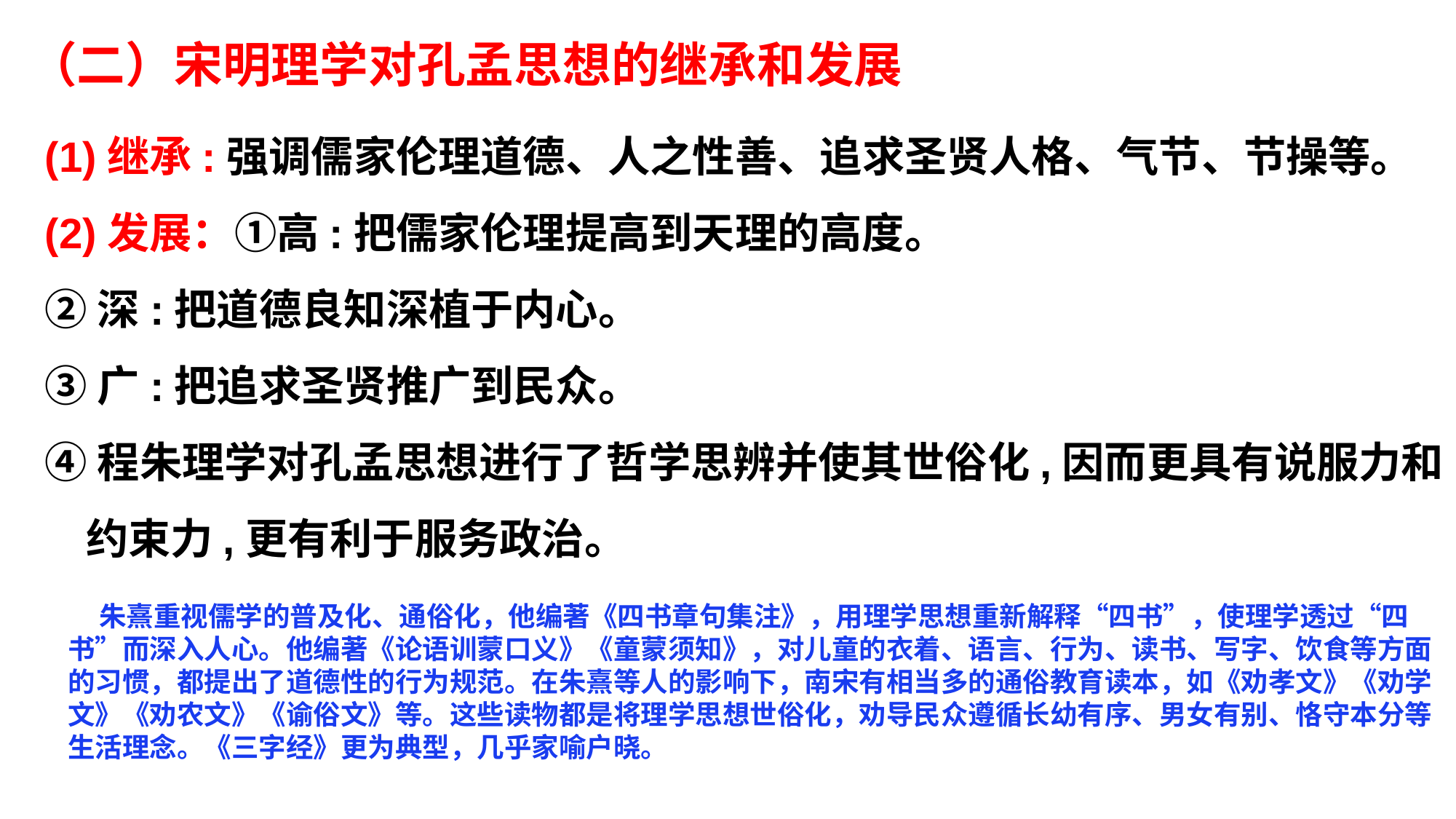

（二）宋明理学对孔孟思想的继承和发展
(1)继承:强调儒家伦理道德、人之性善、追求圣贤人格、气节、节操等。
(2)发展：①高:把儒家伦理提高到天理的高度。
②深:把道德良知深植于内心。
③广:把追求圣贤推广到民众。
④程朱理学对孔孟思想进行了哲学思辨并使其世俗化,因而更具有说服力和约束力,更有利于服务政治。
    朱熹重视儒学的普及化、通俗化，他编著《四书章句集注》，用理学思想重新解释“四书”，使理学透过“四书”而深入人心。他编著《论语训蒙口义》《童蒙须知》，对儿童的衣着、语言、行为、读书、写字、饮食等方面的习惯，都提出了道德性的行为规范。在朱熹等人的影响下，南宋有相当多的通俗教育读本，如《劝孝文》《劝学文》《劝农文》《谕俗文》等。这些读物都是将理学思想世俗化，劝导民众遵循长幼有序、男女有别、恪守本分等生活理念。《三字经》更为典型，几乎家喻户晓。